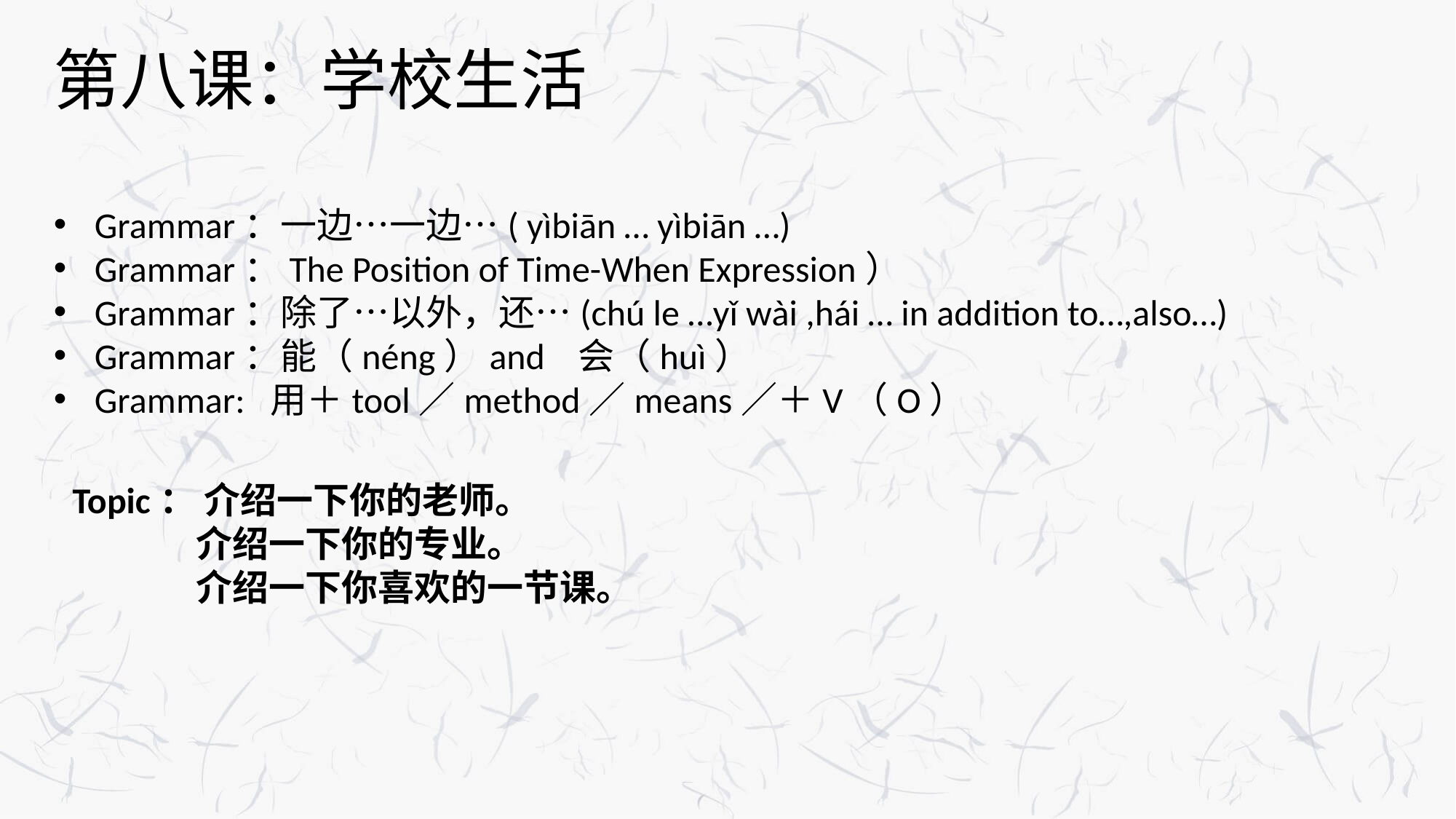

第八课：学校生活
Grammar：一边…一边…( yìbiān … yìbiān …)
Grammar：The Position of Time-When Expression）
Grammar：除了…以外，还…(chú le …yǐ wài ,hái … in addition to…,also…)
Grammar：能（néng）and   会（huì）
Grammar:  用＋tool／method／means／＋V（O）

Topic： 介绍一下你的老师。
              介绍一下你的专业。
              介绍一下你喜欢的一节课。